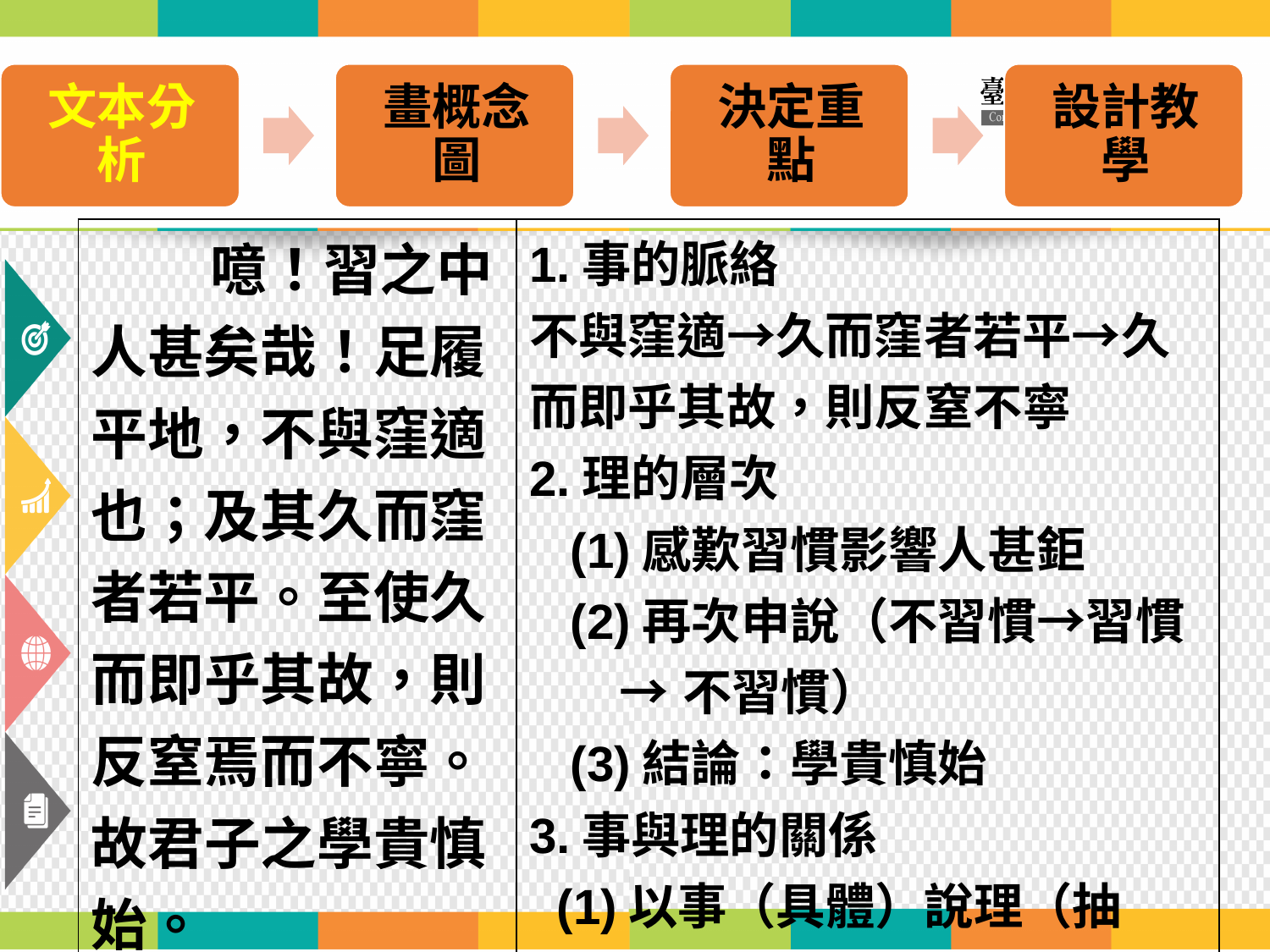

文本分析

畫概念圖

決定重點

設計教學
| 噫！習之中人甚矣哉！足履平地，不與窪適也；及其久而窪者若平。至使久而即乎其故，則反窒焉而不寧。故君子之學貴慎始。 | 1.事的脈絡 不與窪適→久而窪者若平→久而即乎其故，則反窒不寧 2.理的層次 (1)感歎習慣影響人甚鉅 (2)再次申說（不習慣→習慣 →不習慣） (3)結論：學貴慎始 3.事與理的關係 (1)以事（具體）說理（抽象） (2)事與理非直接對應 |
| --- | --- |